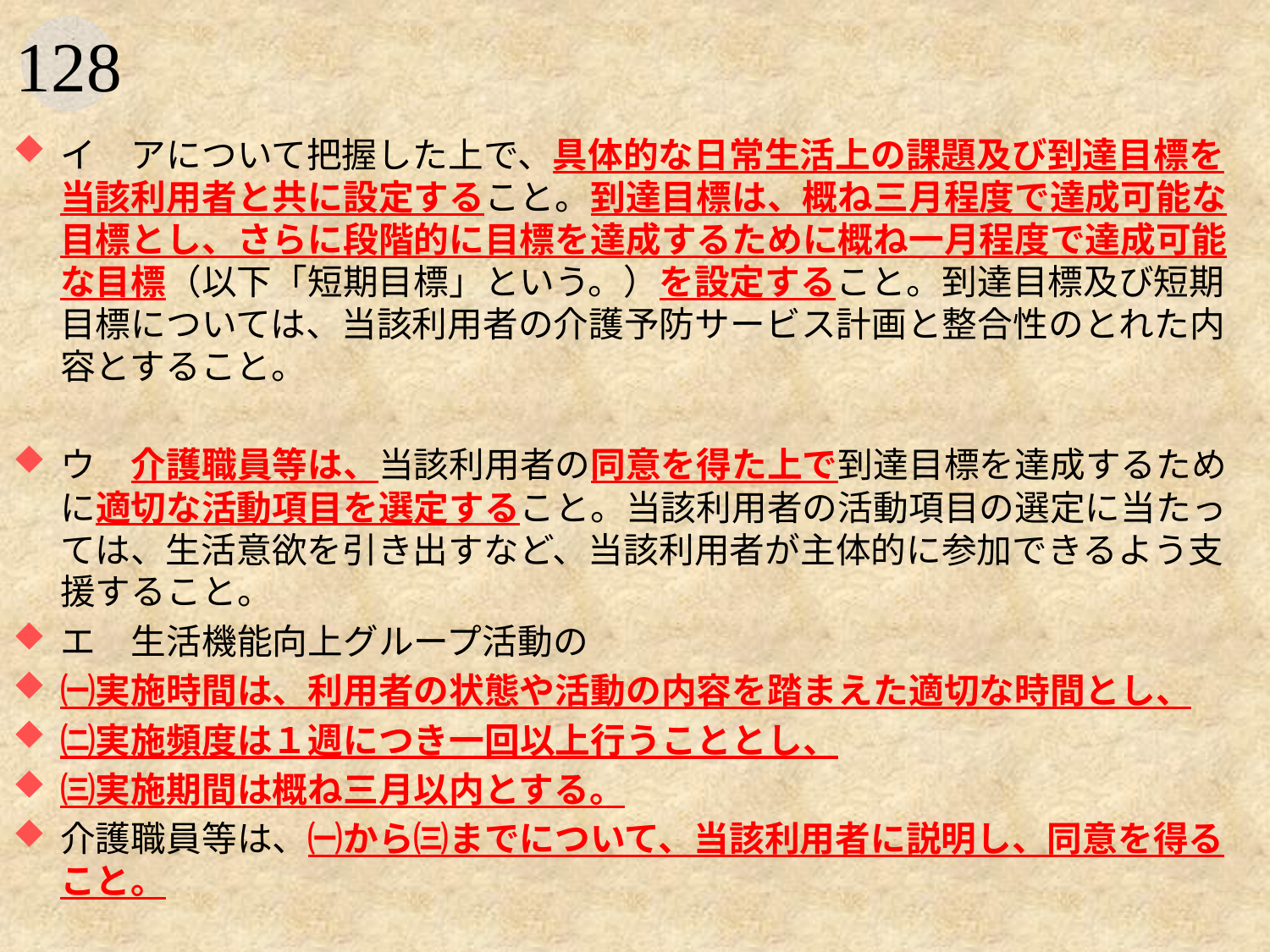

#
イ　アについて把握した上で、具体的な日常生活上の課題及び到達目標を当該利用者と共に設定すること。到達目標は、概ね三月程度で達成可能な目標とし、さらに段階的に目標を達成するために概ね一月程度で達成可能な目標（以下「短期目標」という。）を設定すること。到達目標及び短期目標については、当該利用者の介護予防サービス計画と整合性のとれた内容とすること。

ウ　介護職員等は、当該利用者の同意を得た上で到達目標を達成するために適切な活動項目を選定すること。当該利用者の活動項目の選定に当たっては、生活意欲を引き出すなど、当該利用者が主体的に参加できるよう支援すること。
エ　生活機能向上グループ活動の
㈠実施時間は、利用者の状態や活動の内容を踏まえた適切な時間とし、
㈡実施頻度は１週につき一回以上行うこととし、
㈢実施期間は概ね三月以内とする。
介護職員等は、㈠から㈢までについて、当該利用者に説明し、同意を得ること。